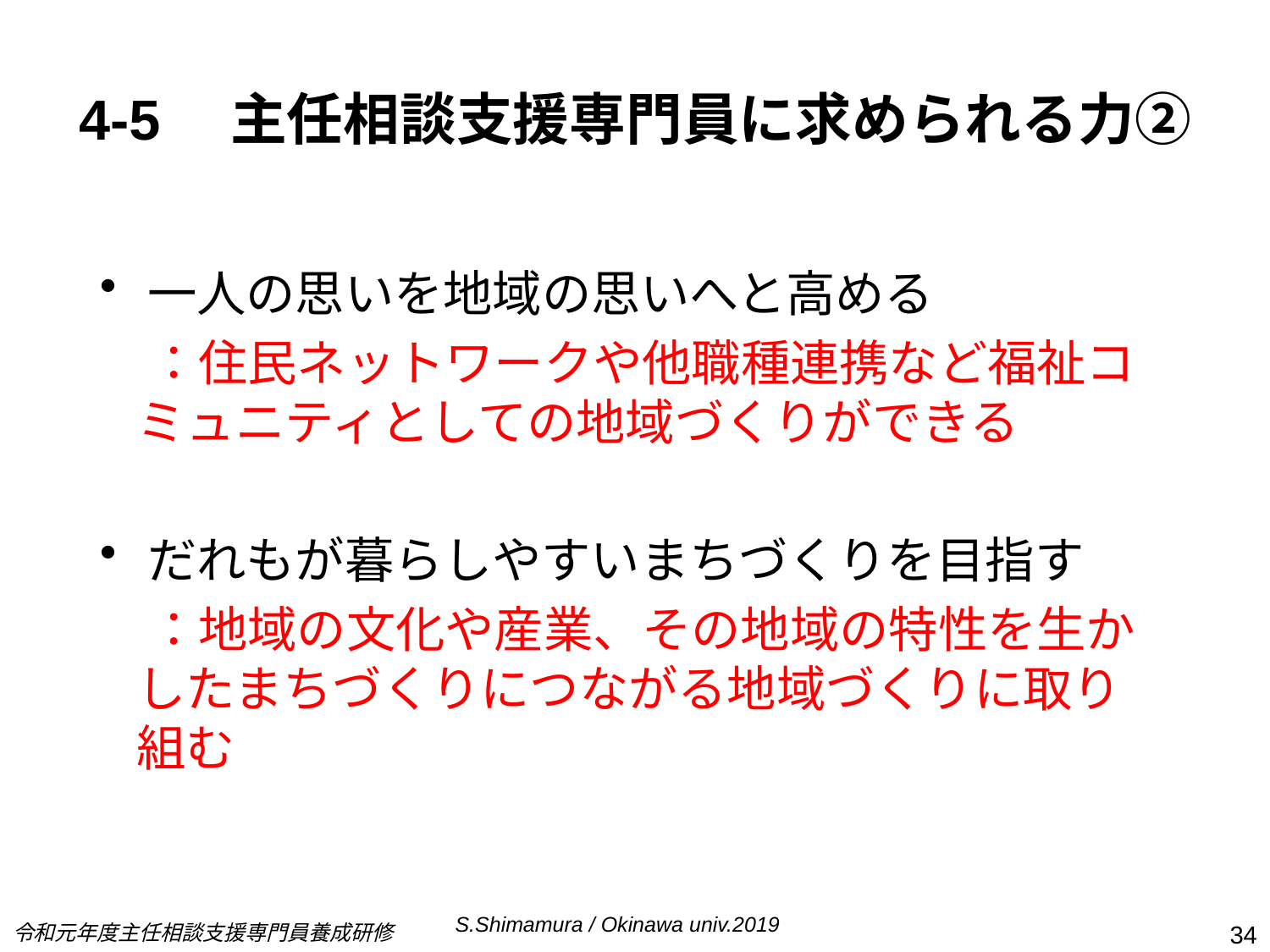

# 4-5　主任相談支援専門員に求められる力②
一人の思いを地域の思いへと高める
　：住民ネットワークや他職種連携など福祉コミュニティとしての地域づくりができる

だれもが暮らしやすいまちづくりを目指す
　：地域の文化や産業、その地域の特性を生かしたまちづくりにつながる地域づくりに取り組む

S.Shimamura / Okinawa univ.2019
令和元年度主任相談支援専門員養成研修
34